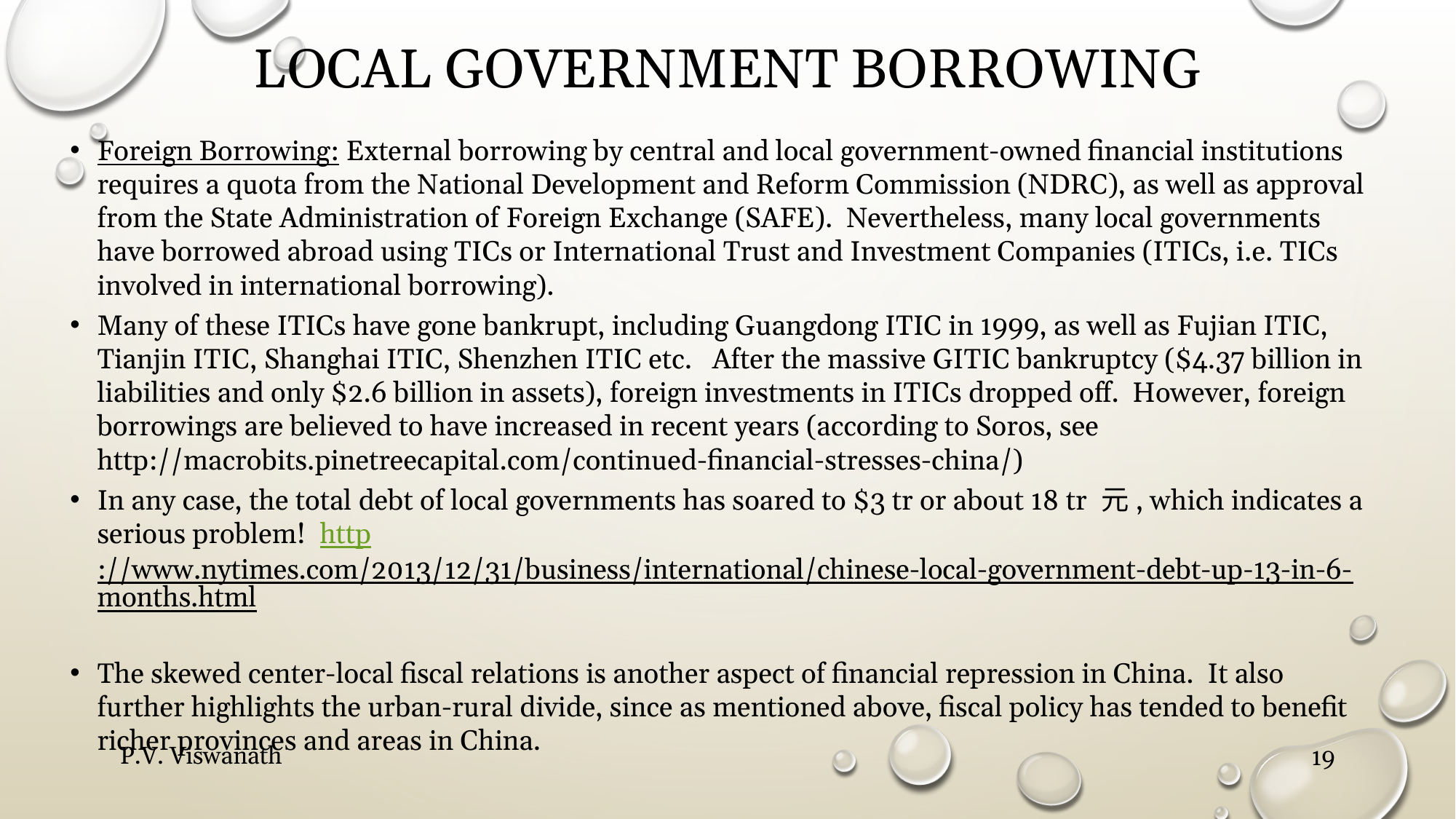

# LOCal government borrowing
Foreign Borrowing: External borrowing by central and local government-owned financial institutions requires a quota from the National Development and Reform Commission (NDRC), as well as approval from the State Administration of Foreign Exchange (SAFE).  Nevertheless, many local governments have borrowed abroad using TICs or International Trust and Investment Companies (ITICs, i.e. TICs involved in international borrowing).
Many of these ITICs have gone bankrupt, including Guangdong ITIC in 1999, as well as Fujian ITIC, Tianjin ITIC, Shanghai ITIC, Shenzhen ITIC etc.   After the massive GITIC bankruptcy ($4.37 billion in liabilities and only $2.6 billion in assets), foreign investments in ITICs dropped off.  However, foreign borrowings are believed to have increased in recent years (according to Soros, see http://macrobits.pinetreecapital.com/continued-financial-stresses-china/)
In any case, the total debt of local governments has soared to $3 tr or about 18 tr 元, which indicates a serious problem!  http://www.nytimes.com/2013/12/31/business/international/chinese-local-government-debt-up-13-in-6-months.html
The skewed center-local fiscal relations is another aspect of financial repression in China.  It also further highlights the urban-rural divide, since as mentioned above, fiscal policy has tended to benefit richer provinces and areas in China.

P.V. Viswanath
19